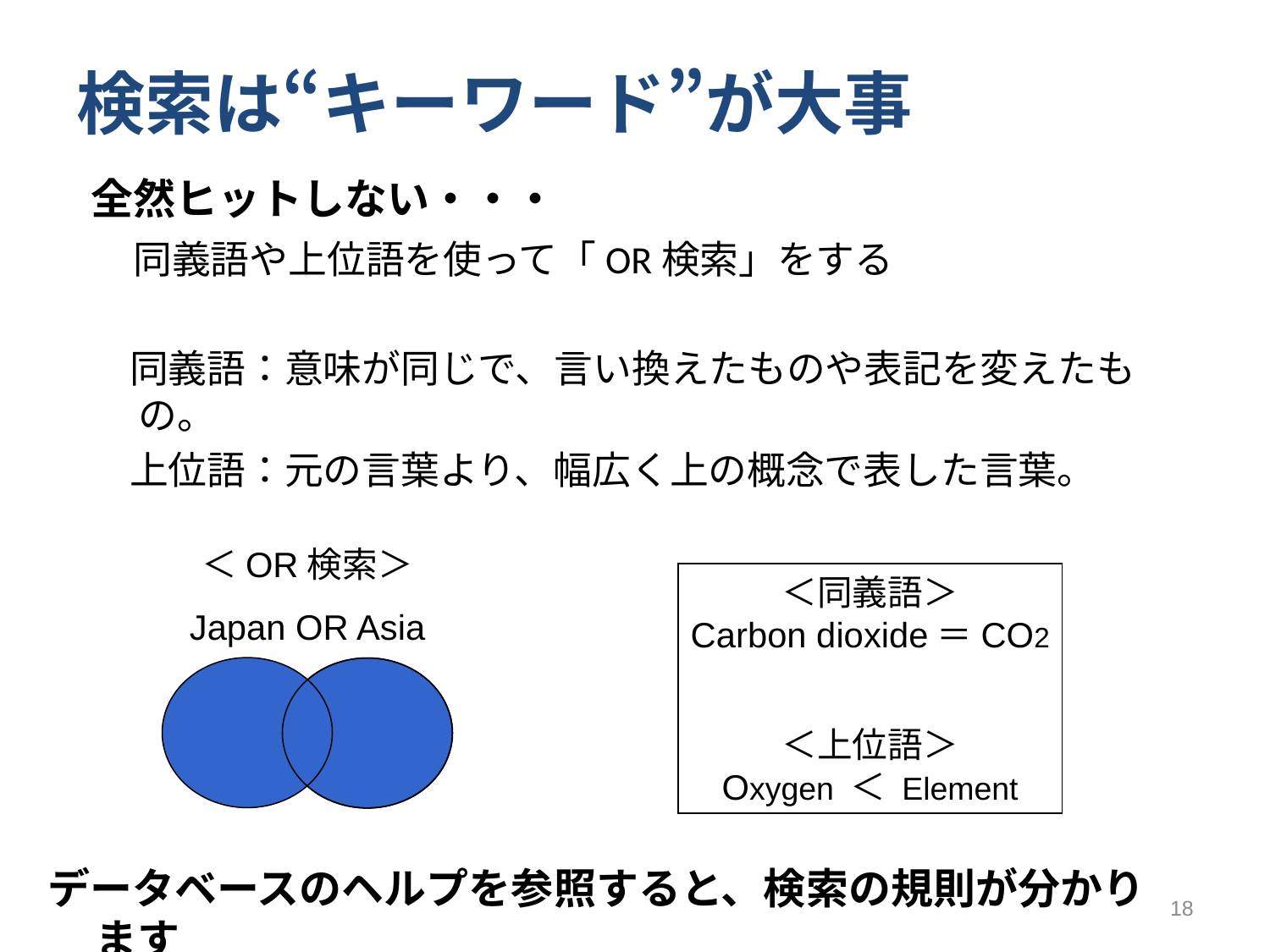

検索は“キーワード”が大事
全然ヒットしない・・・
　同義語や上位語を使って「OR検索」をする

　同義語：意味が同じで、言い換えたものや表記を変えたもの。
　上位語：元の言葉より、幅広く上の概念で表した言葉。
＜OR検索＞

Japan OR Asia
＜同義語＞
Carbon dioxide＝CO2

＜上位語＞
Oxygen ＜ Element
データベースのヘルプを参照すると、検索の規則が分かります
18